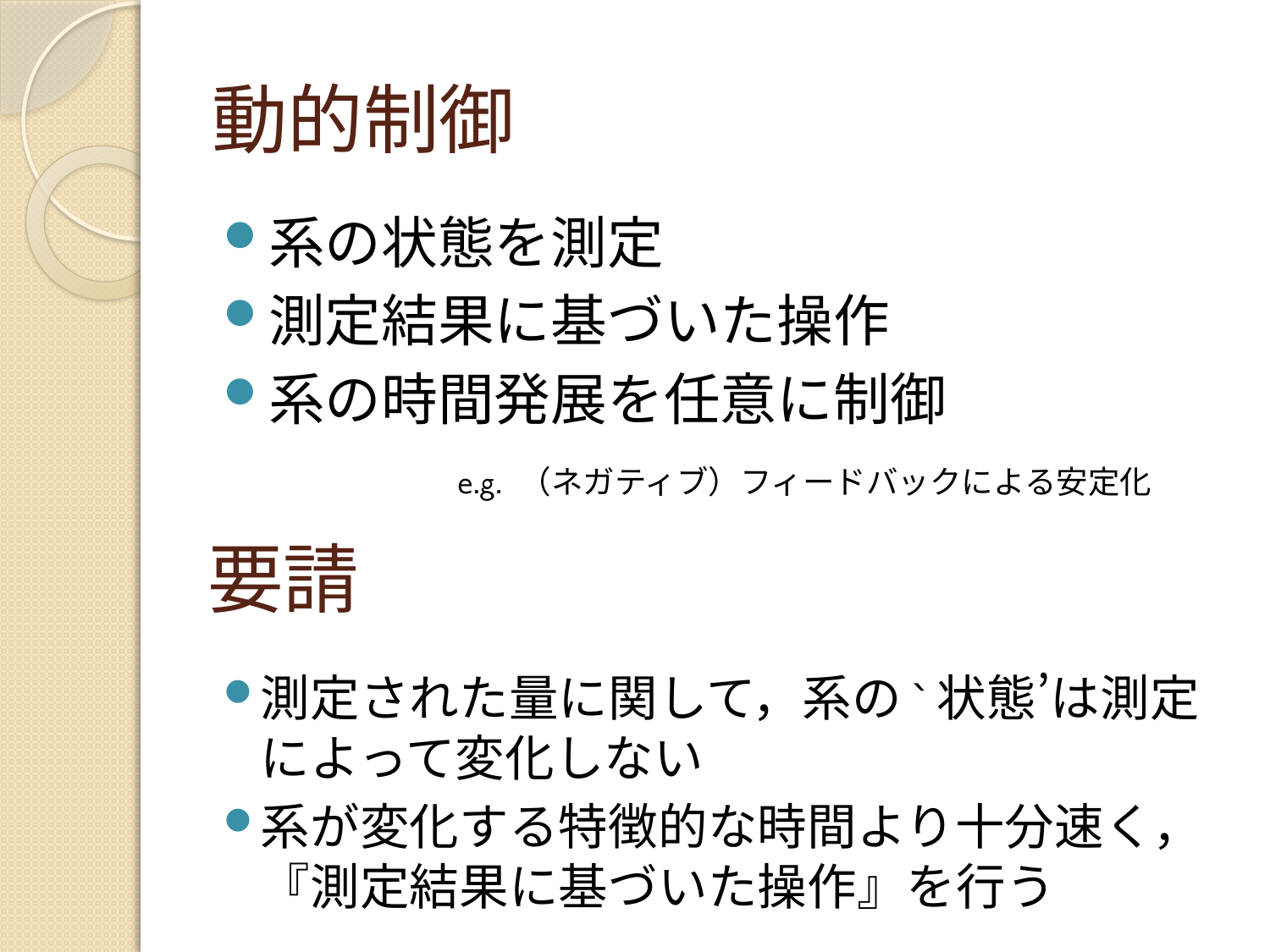

# 動的制御
系の状態を測定
測定結果に基づいた操作
系の時間発展を任意に制御
e.g. （ネガティブ）フィードバックによる安定化
要請
測定された量に関して，系の`状態’は測定によって変化しない
系が変化する特徴的な時間より十分速く，『測定結果に基づいた操作』を行う